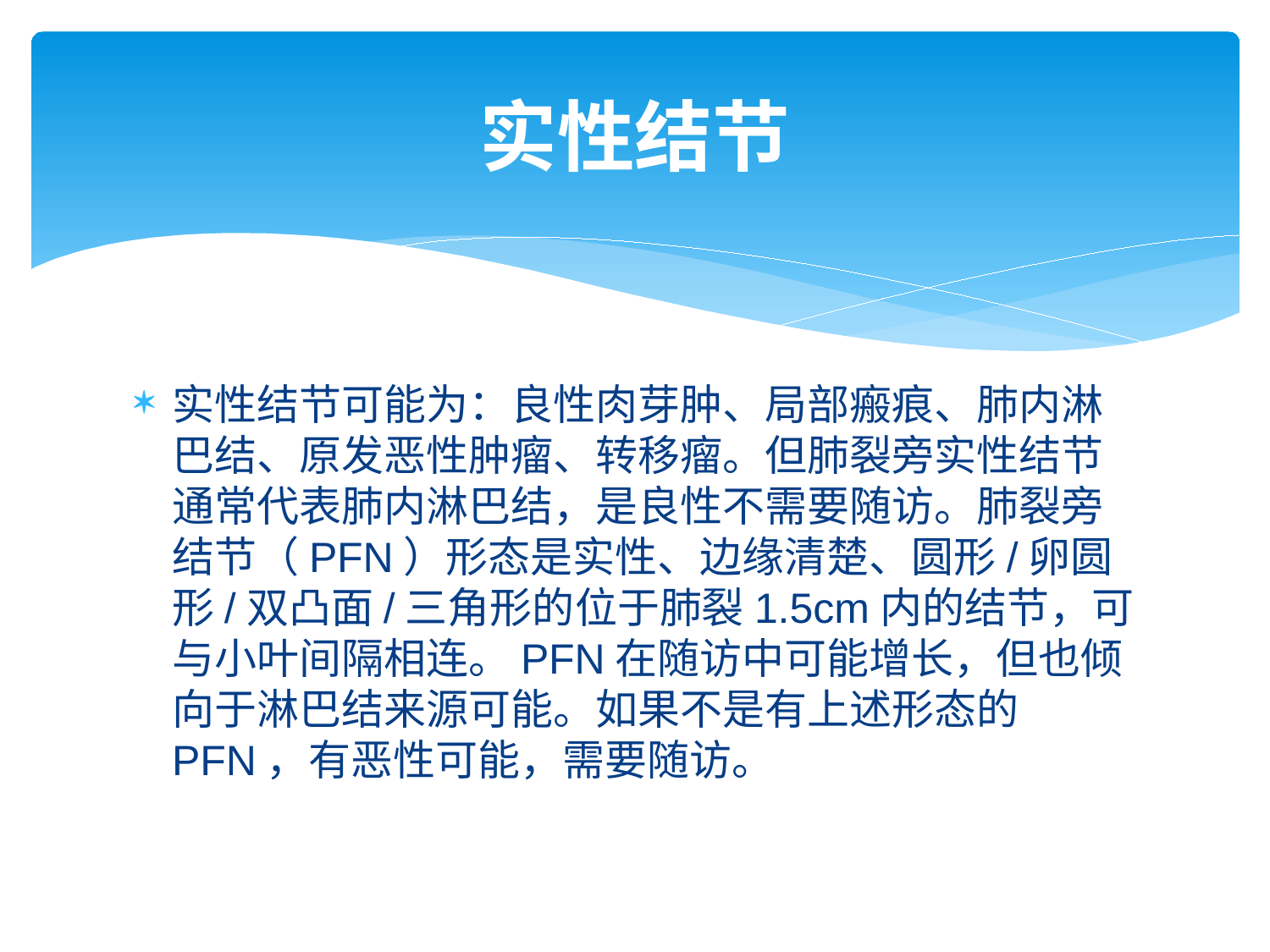

# 实性结节
实性结节可能为：良性肉芽肿、局部瘢痕、肺内淋巴结、原发恶性肿瘤、转移瘤。但肺裂旁实性结节通常代表肺内淋巴结，是良性不需要随访。肺裂旁结节（PFN）形态是实性、边缘清楚、圆形/卵圆形/双凸面/三角形的位于肺裂1.5cm内的结节，可与小叶间隔相连。PFN在随访中可能增长，但也倾向于淋巴结来源可能。如果不是有上述形态的PFN，有恶性可能，需要随访。